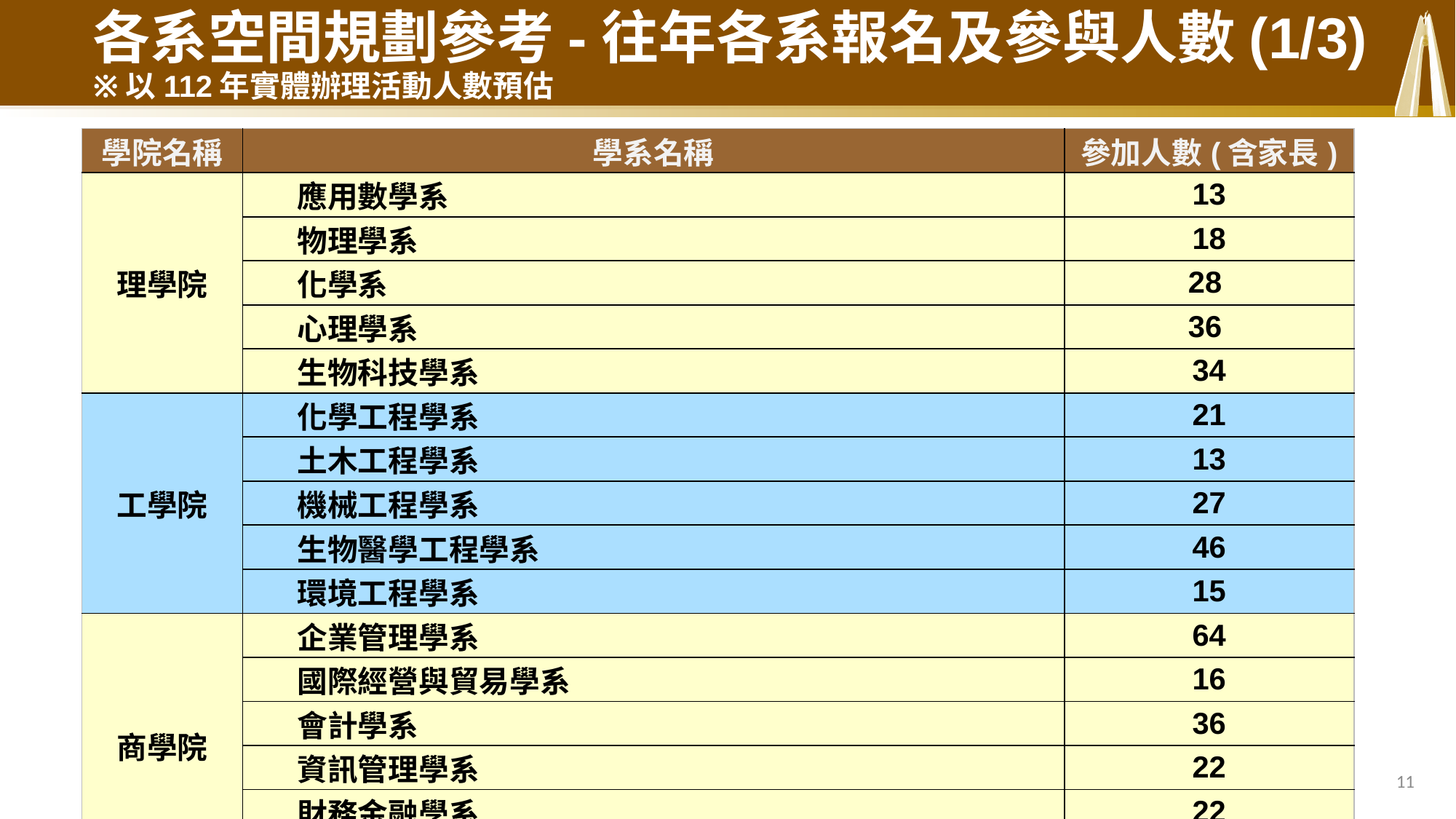

# 各系空間規劃參考-往年各系報名及參與人數(1/3) ※以112年實體辦理活動人數預估
| 學院名稱 | 學系名稱 | 參加人數(含家長) |
| --- | --- | --- |
| 理學院 | 應用數學系 | 13 |
|  | 物理學系 | 18 |
|  | 化學系 | 28 |
|  | 心理學系 | 36 |
|  | 生物科技學系 | 34 |
| 工學院 | 化學工程學系 | 21 |
|  | 土木工程學系 | 13 |
|  | 機械工程學系 | 27 |
|  | 生物醫學工程學系 | 46 |
|  | 環境工程學系 | 15 |
| 商學院 | 企業管理學系 | 64 |
|  | 國際經營與貿易學系 | 16 |
|  | 會計學系 | 36 |
|  | 資訊管理學系 | 22 |
|  | 財務金融學系 | 22 |
|  | 中原大學與美國天普大學商學管理雙學士學位學程 | 1 |
11